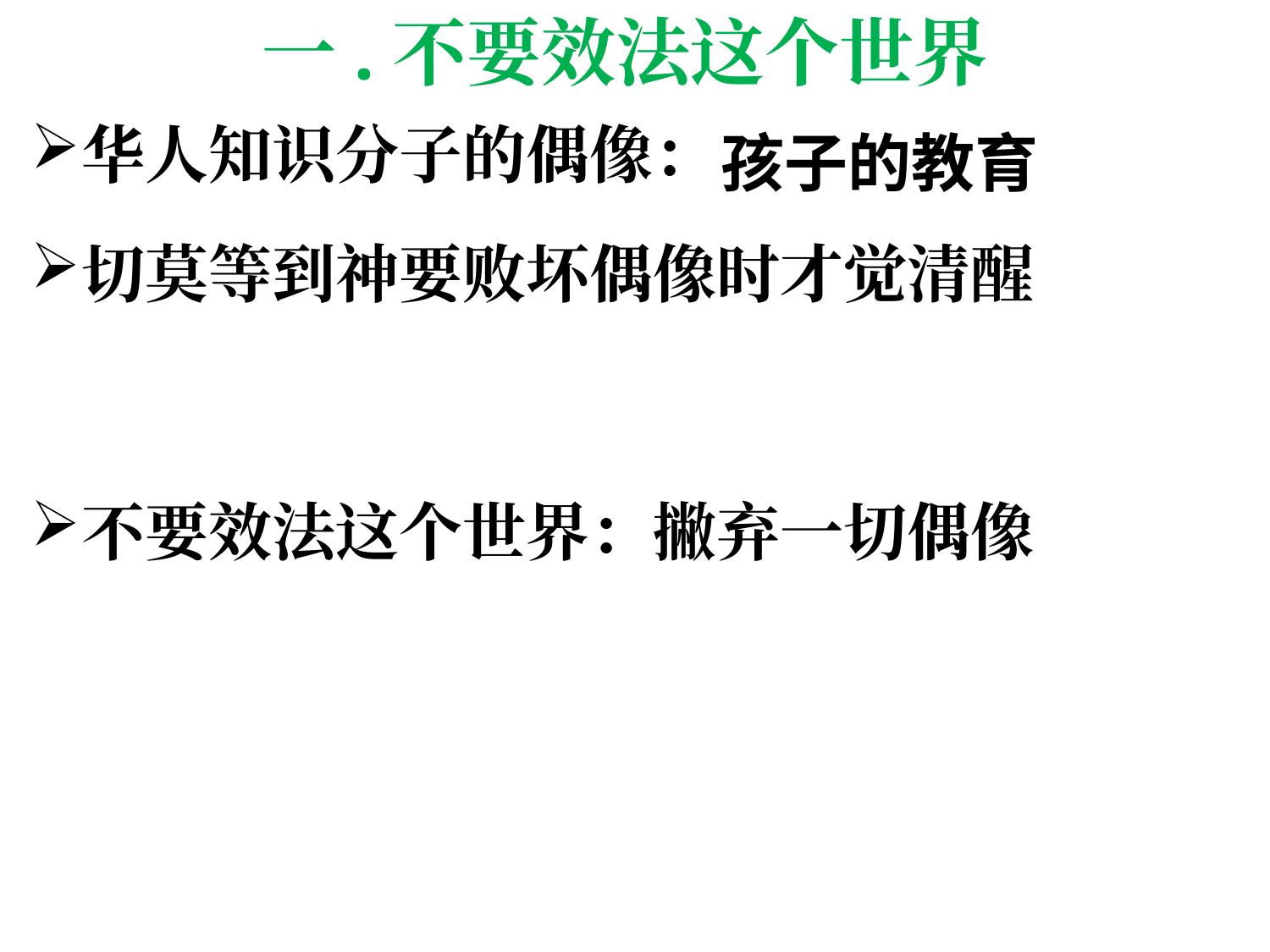

# 一.不要效法这个世界
华人知识分子的偶像：

切莫等到神要败坏偶像时才觉清醒

不要效法这个世界：撇弃一切偶像
孩子的教育